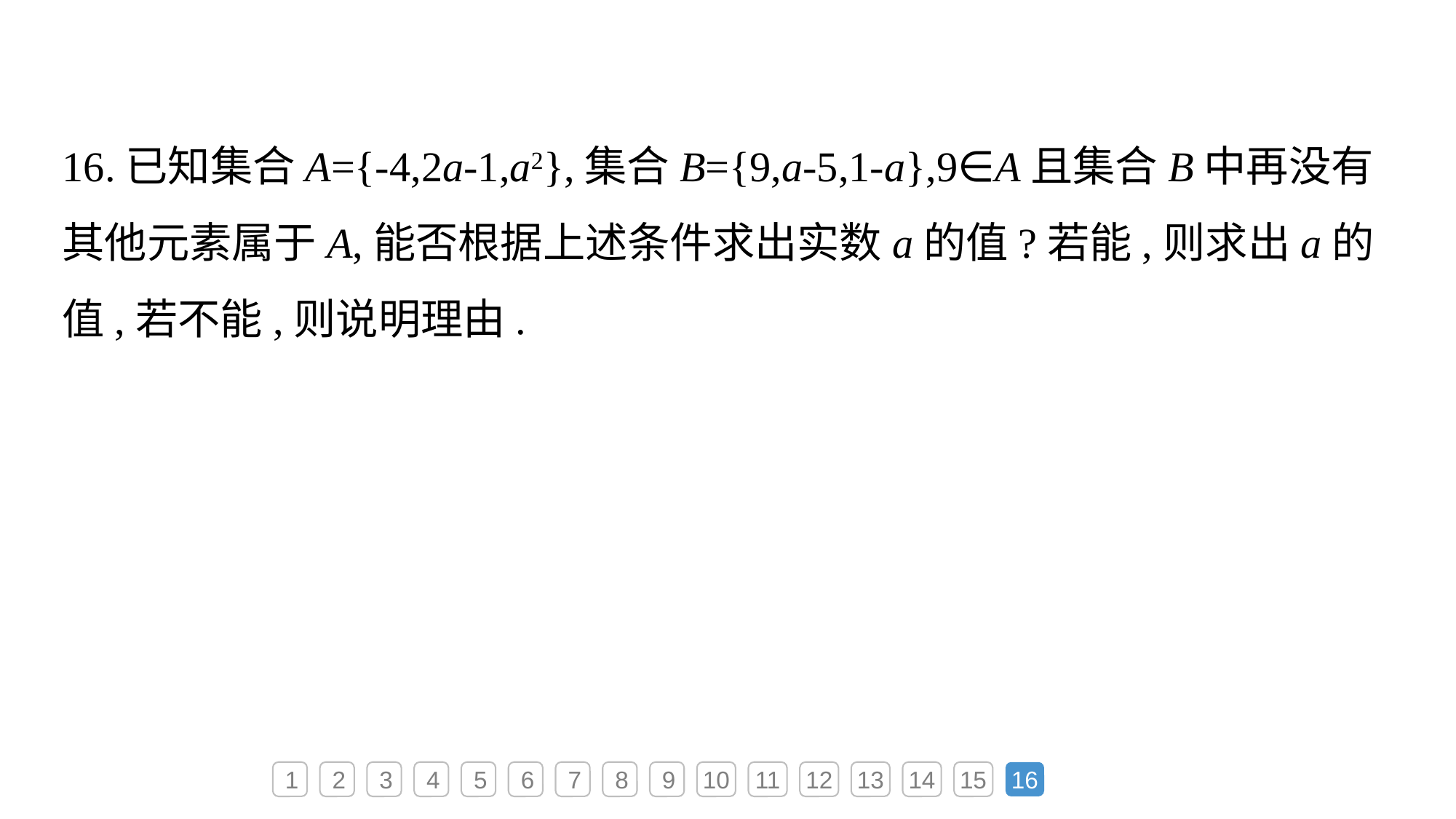

16.已知集合A={-4,2a-1,a2},集合B={9,a-5,1-a},9∈A且集合B中再没有其他元素属于A,能否根据上述条件求出实数a的值?若能,则求出a的值,若不能,则说明理由.
1
2
3
4
5
6
7
8
9
10
11
12
13
14
15
16